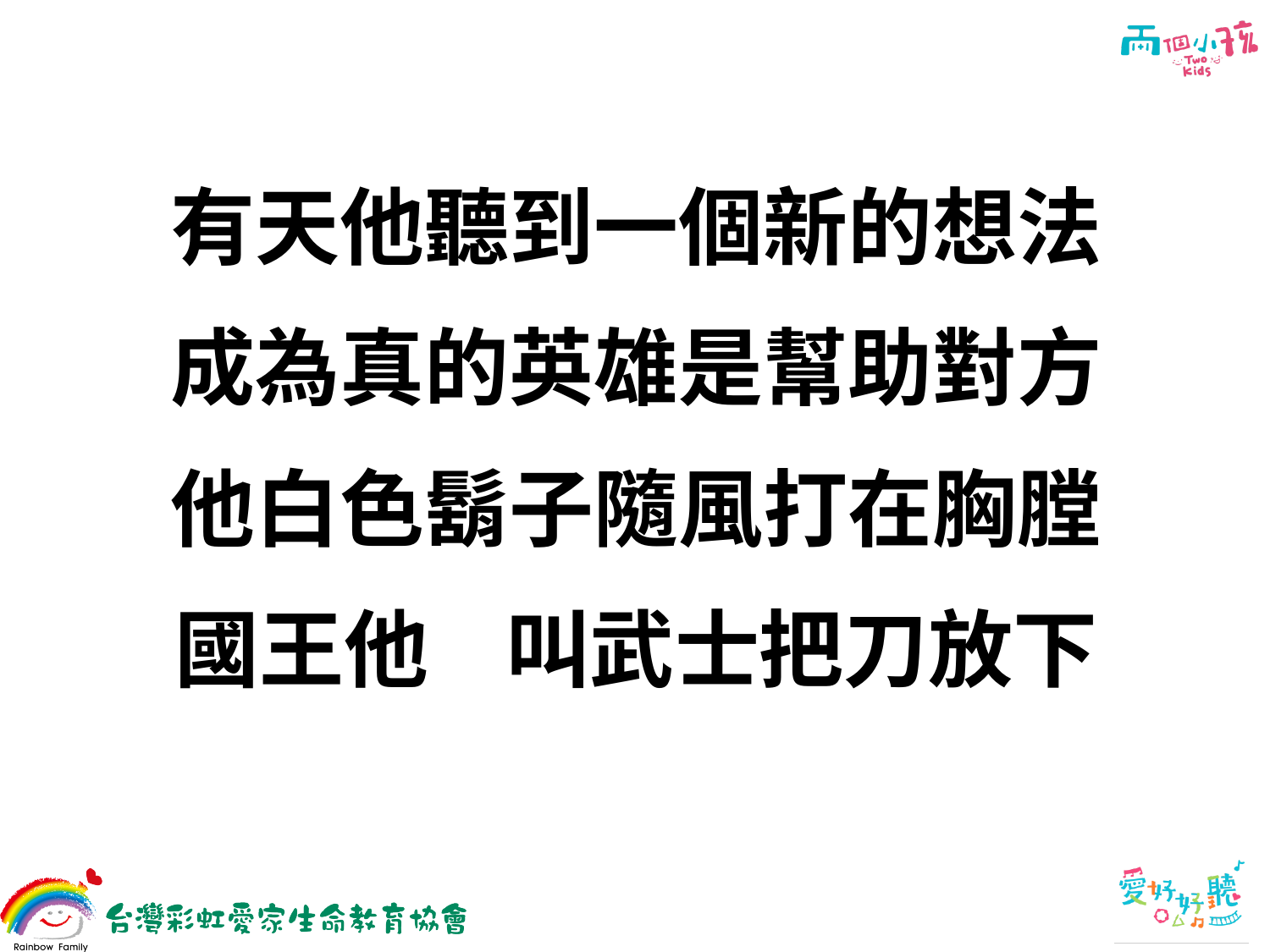

# 有天他聽到一個新的想法 成為真的英雄是幫助對方 他白色鬍子隨風打在胸膛 國王他    叫武士把刀放下